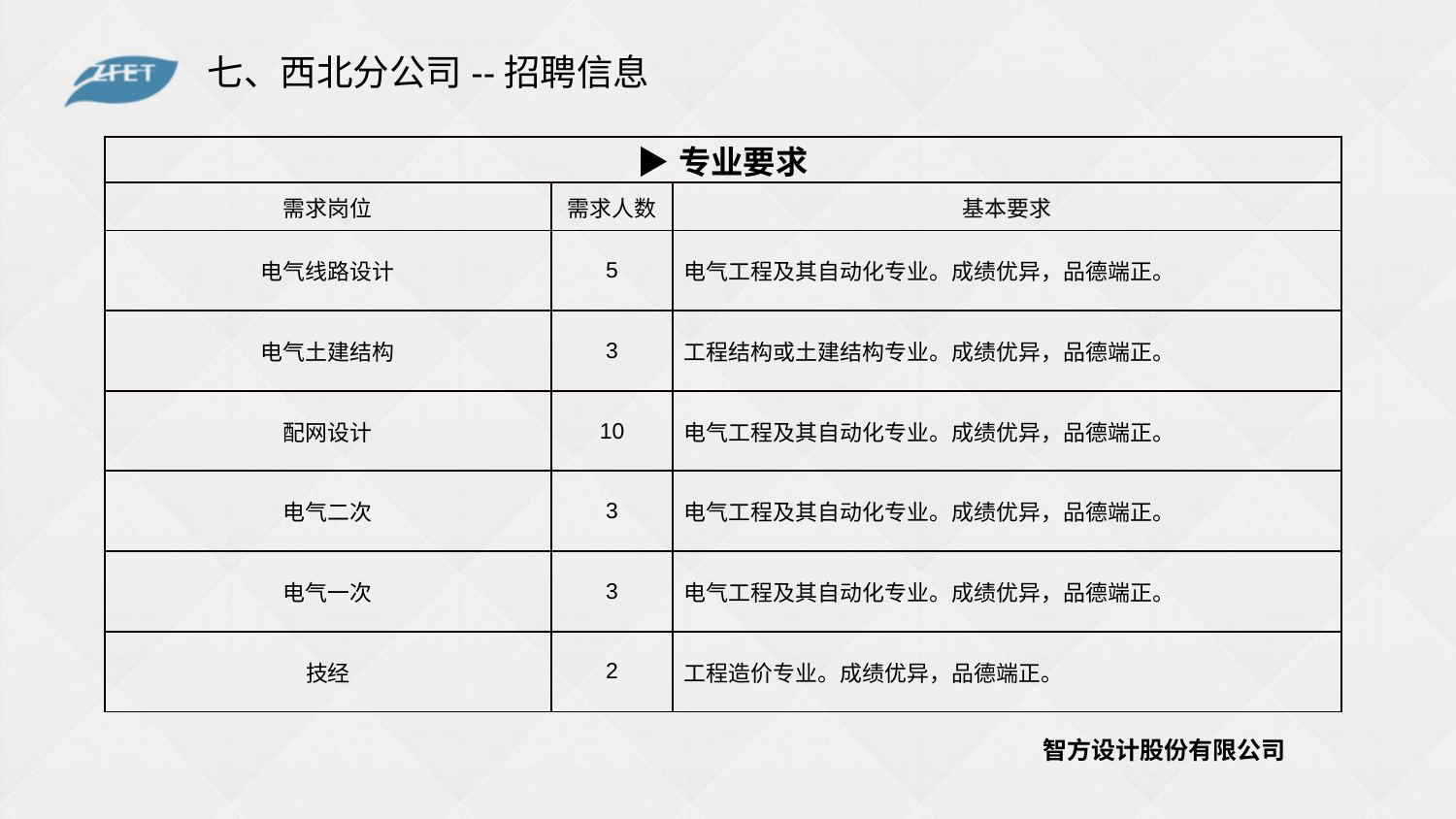

七、西北分公司--招聘信息
| ▶专业要求 |  |  |
| --- | --- | --- |
| 需求岗位 | 需求人数 | 基本要求 |
| 电气线路设计 | 5 | 电气工程及其自动化专业。成绩优异，品德端正。 |
| 电气土建结构 | 3 | 工程结构或土建结构专业。成绩优异，品德端正。 |
| 配网设计 | 10 | 电气工程及其自动化专业。成绩优异，品德端正。 |
| 电气二次 | 3 | 电气工程及其自动化专业。成绩优异，品德端正。 |
| 电气一次 | 3 | 电气工程及其自动化专业。成绩优异，品德端正。 |
| 技经 | 2 | 工程造价专业。成绩优异，品德端正。 |
          智方设计股份有限公司